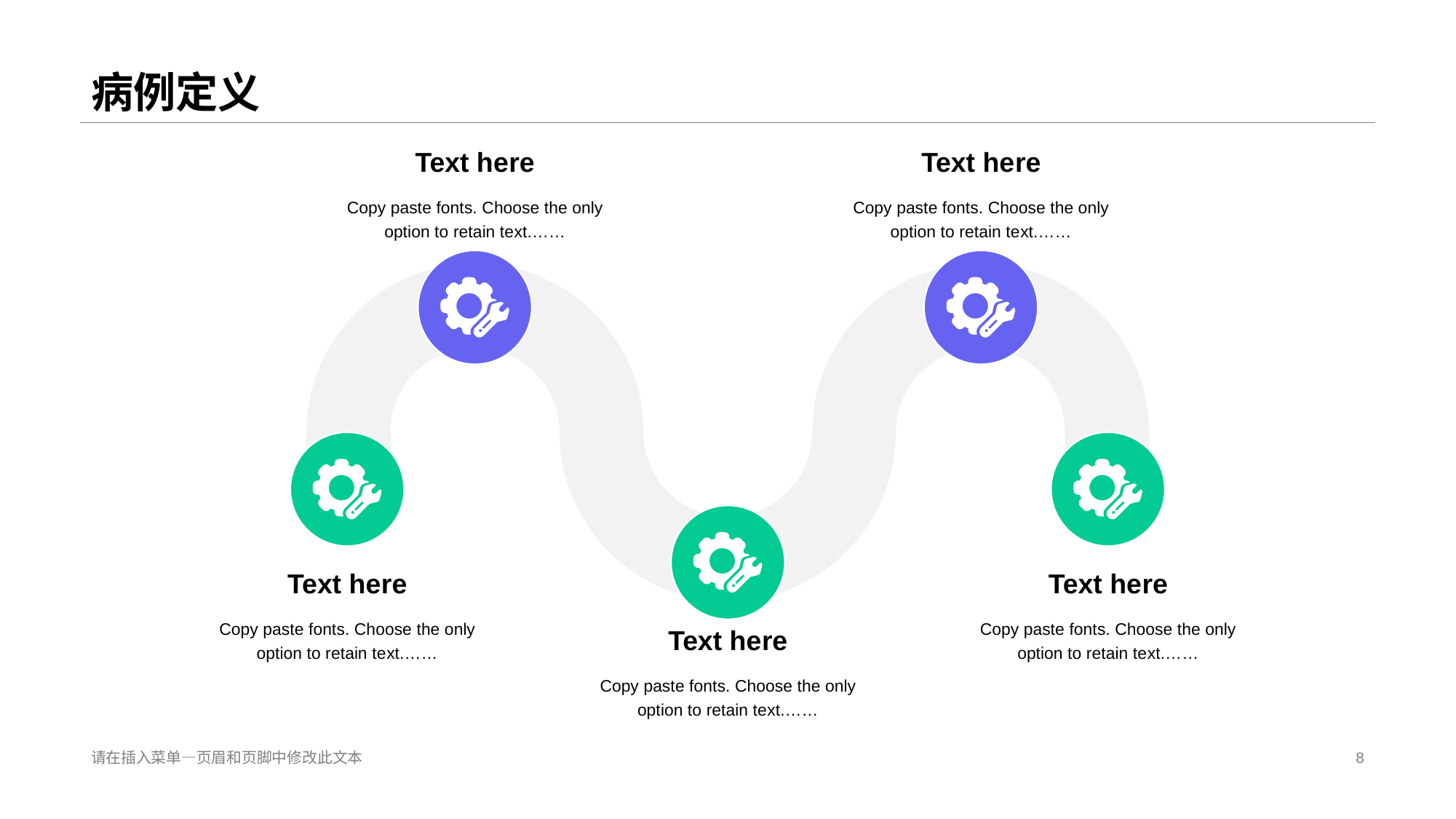

# 病例定义
Text he re
Text he re
Copy paste fonts. Choose the only option to retain te xt.……
Copy paste fonts. Choose the only option to retain te xt.……

Text he re
Text he re
Copy paste fonts. Choose the only option to retain te xt.……
Copy paste fonts. Choose the only option to retain te xt.……
Text he re
Copy paste fonts. Choose the only option to retain te xt.……
请在插入菜单—页眉和页脚中修改此文本
8